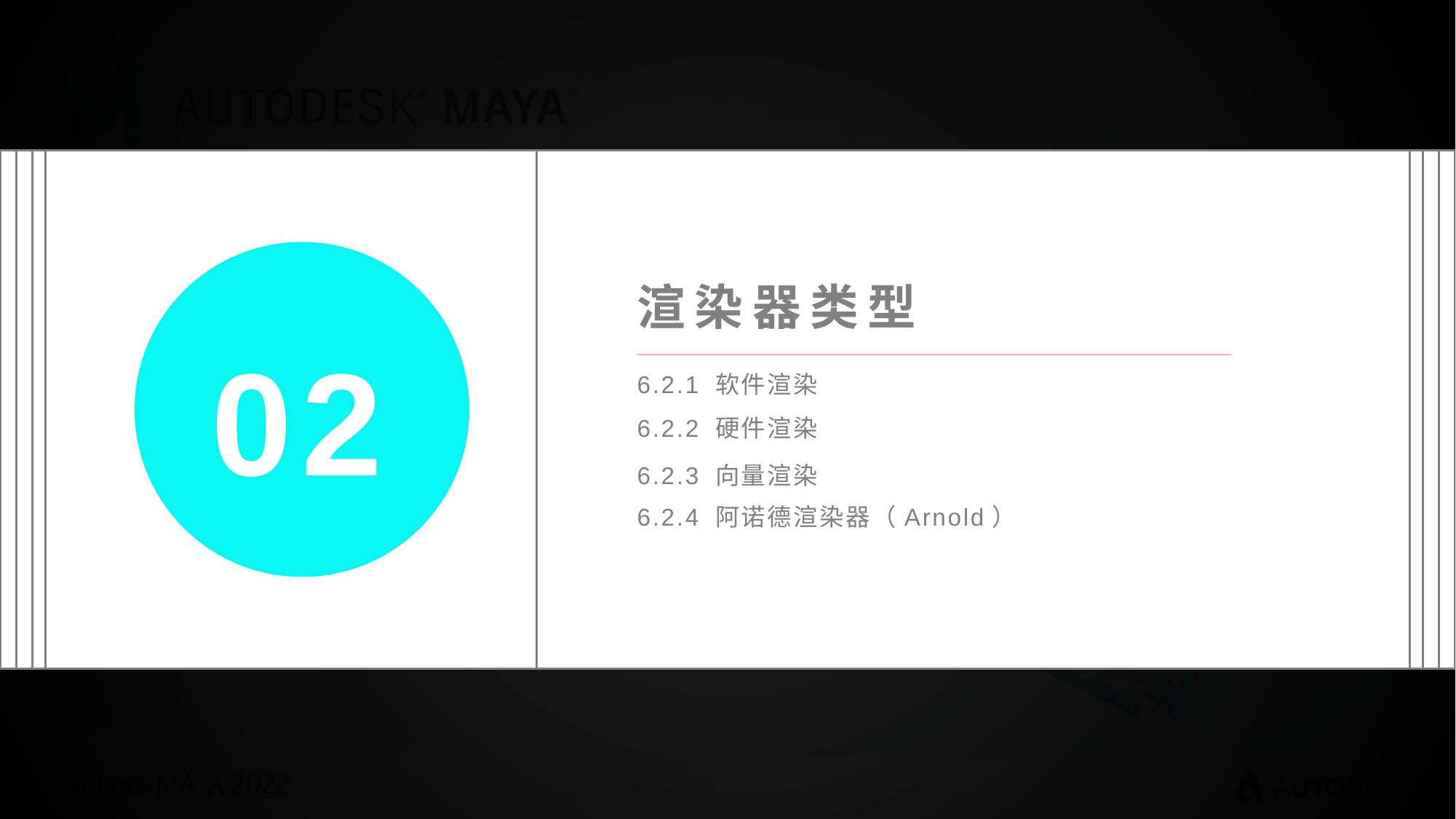

渲染器类型
02
6.2.1 软件渲染
6.2.2 硬件渲染
6.2.3 向量渲染
6.2.4 阿诺德渲染器（Arnold）